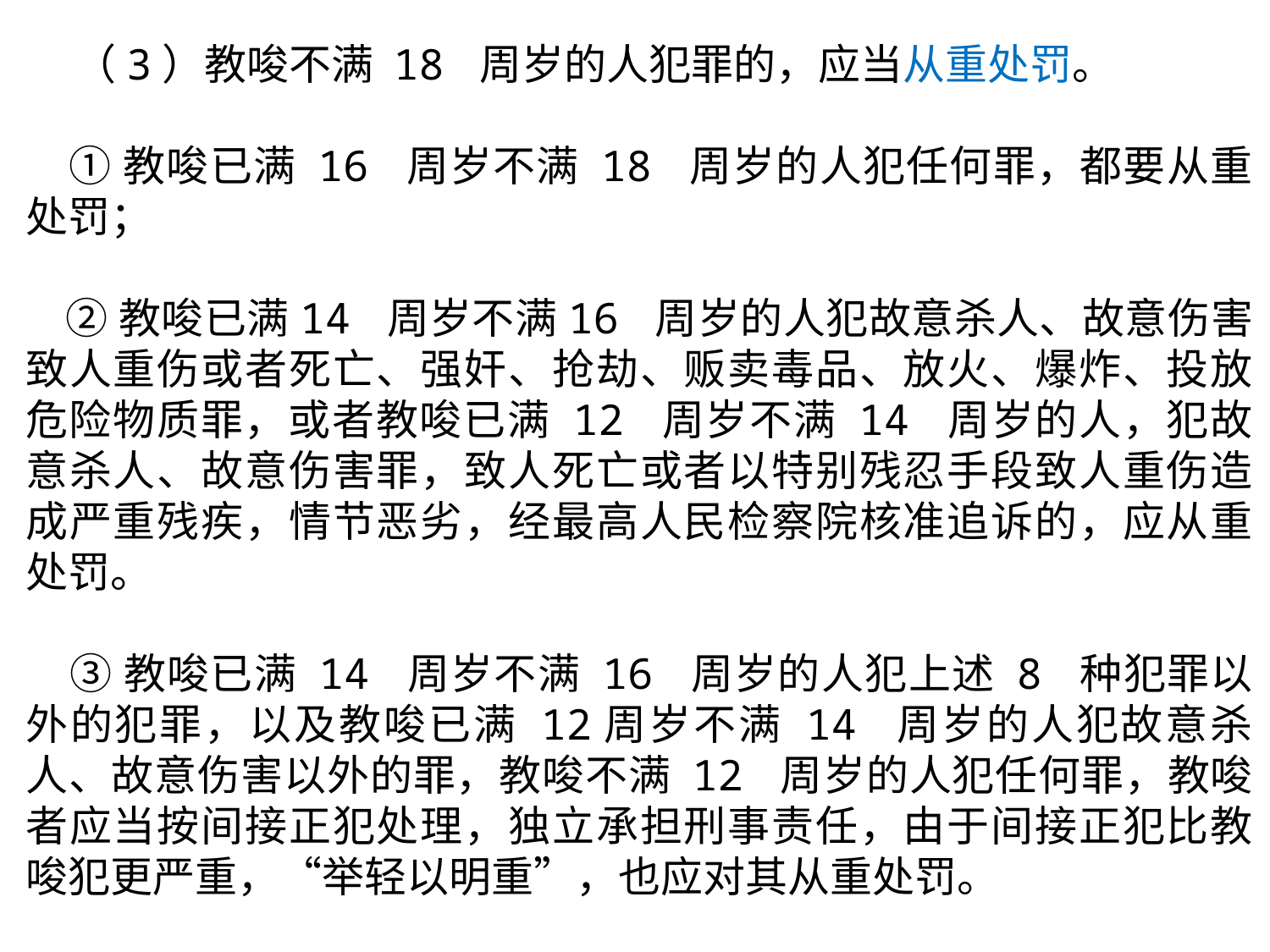

（3）教唆不满 18 周岁的人犯罪的，应当从重处罚。

    ①教唆已满 16 周岁不满 18 周岁的人犯任何罪，都要从重处罚；

    ②教唆已满14 周岁不满16 周岁的人犯故意杀人、故意伤害致人重伤或者死亡、强奸、抢劫、贩卖毒品、放火、爆炸、投放危险物质罪，或者教唆已满 12 周岁不满 14 周岁的人，犯故意杀人、故意伤害罪，致人死亡或者以特别残忍手段致人重伤造成严重残疾，情节恶劣，经最高人民检察院核准追诉的，应从重处罚。

    ③教唆已满 14 周岁不满 16 周岁的人犯上述 8 种犯罪以外的犯罪，以及教唆已满 12周岁不满 14 周岁的人犯故意杀人、故意伤害以外的罪，教唆不满 12 周岁的人犯任何罪，教唆者应当按间接正犯处理，独立承担刑事责任，由于间接正犯比教唆犯更严重，“举轻以明重”，也应对其从重处罚。